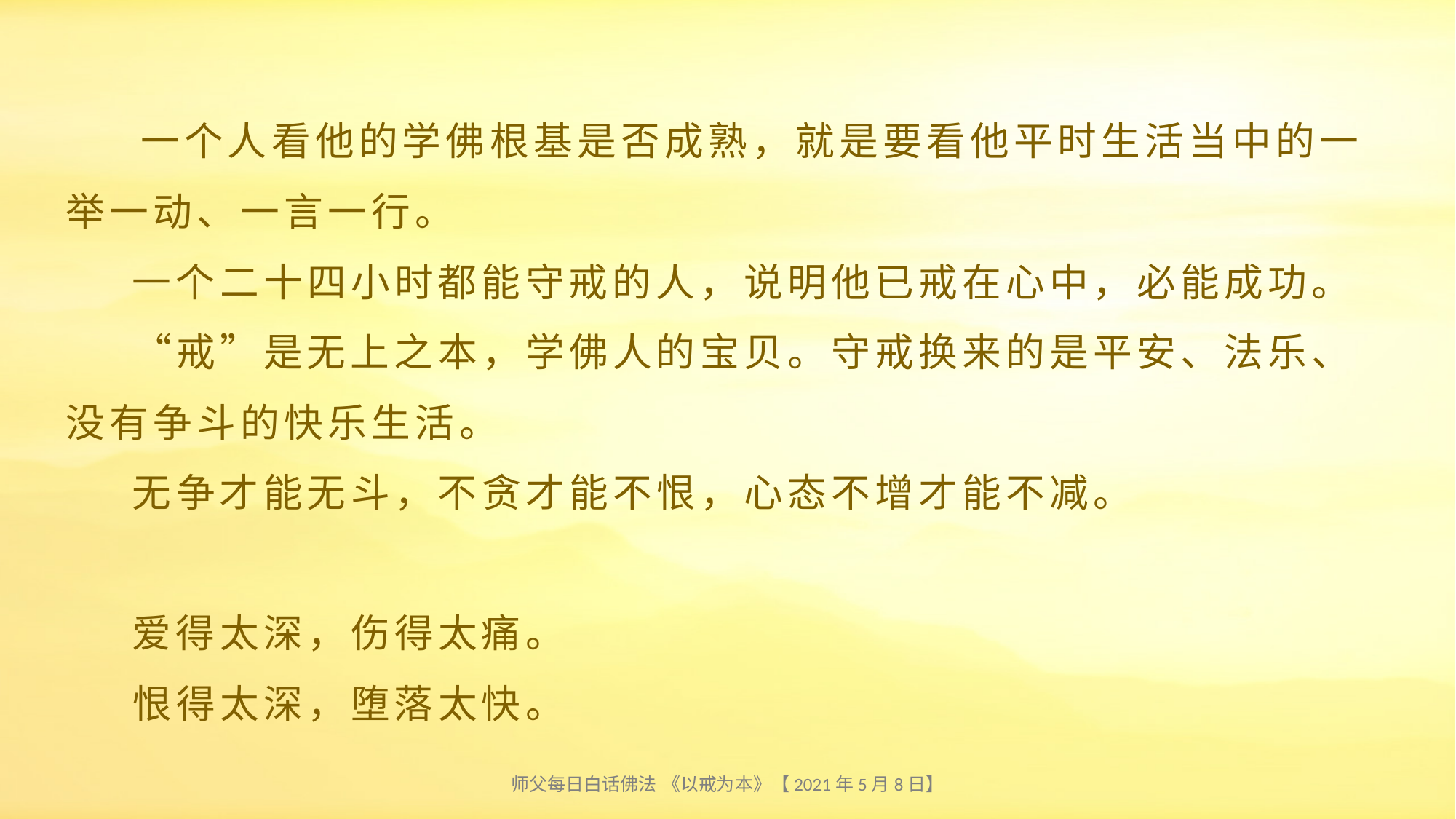

# 一个人看他的学佛根基是否成熟，就是要看他平时生活当中的一举一动、一言一行。 一个二十四小时都能守戒的人，说明他已戒在心中，必能成功。 “戒”是无上之本，学佛人的宝贝。守戒换来的是平安、法乐、没有争斗的快乐生活。 无争才能无斗，不贪才能不恨，心态不增才能不减。 爱得太深，伤得太痛。 恨得太深，堕落太快。
师父每日白话佛法 《以戒为本》【2021年5月8日】